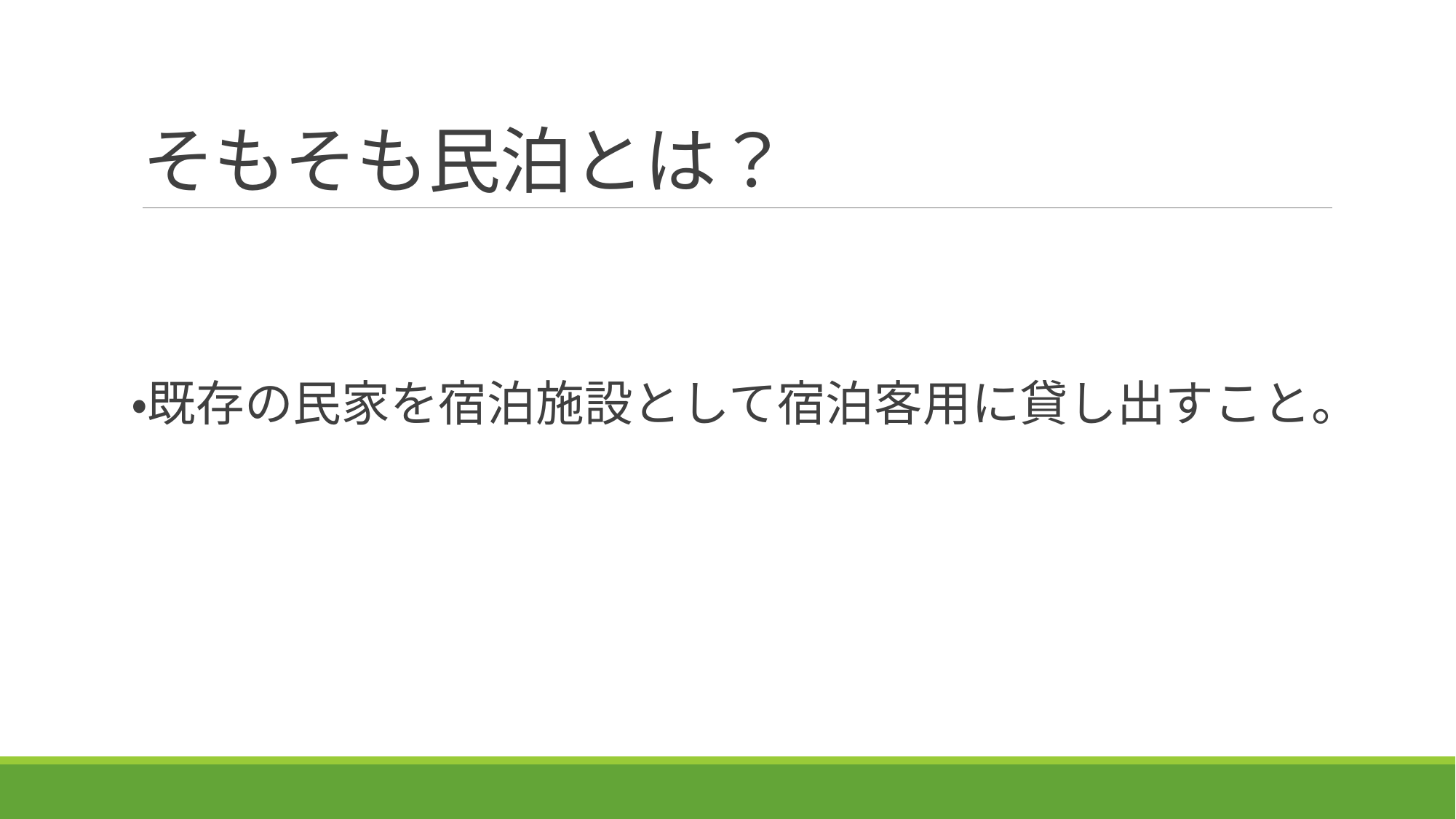

# そもそも民泊とは？

・既存の民家を宿泊施設として宿泊客用に貸し出すこと。